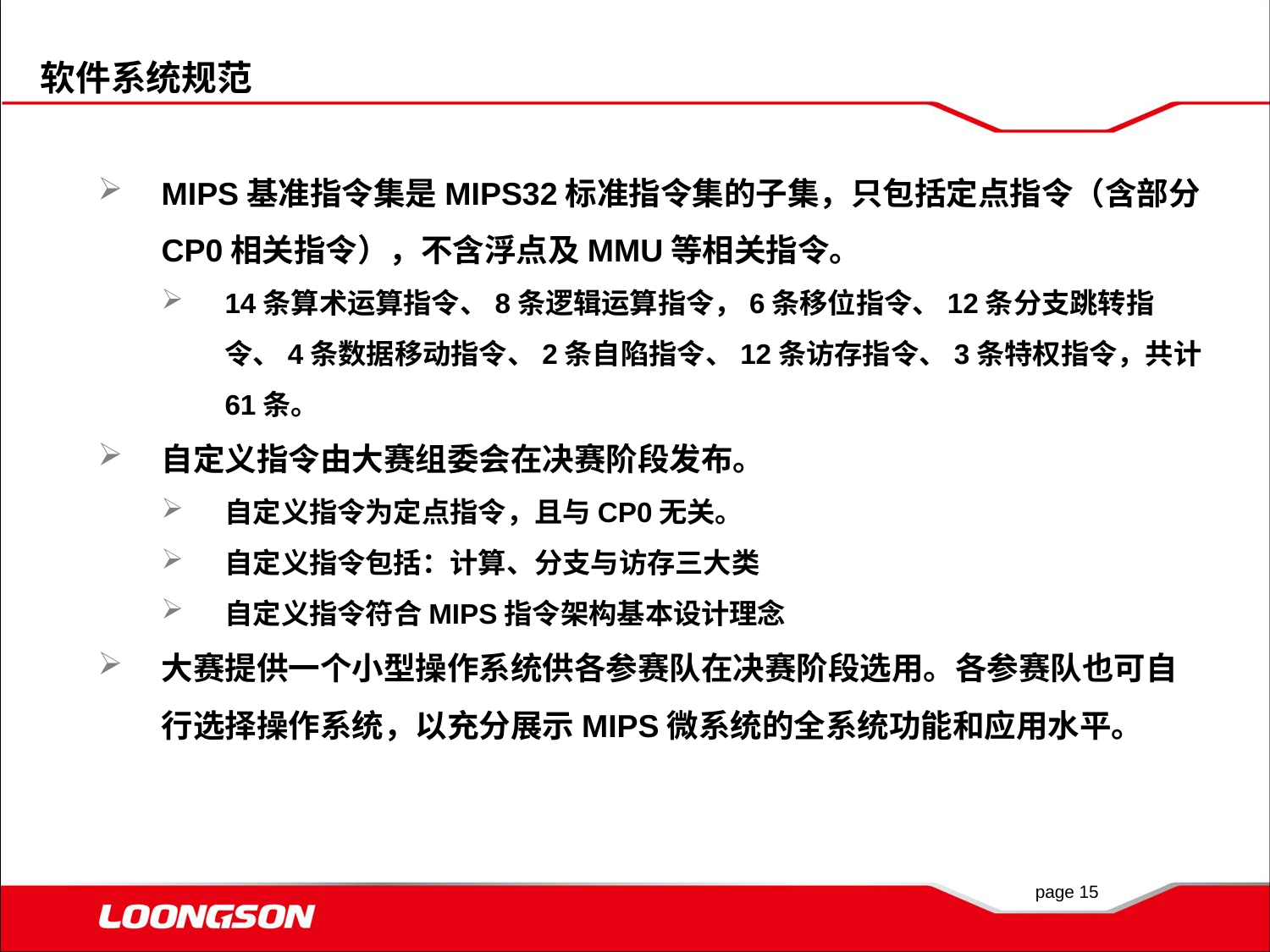

软件系统规范
MIPS基准指令集是MIPS32标准指令集的子集，只包括定点指令（含部分CP0相关指令），不含浮点及MMU等相关指令。
14条算术运算指令、8条逻辑运算指令，6条移位指令、12条分支跳转指令、4条数据移动指令、2条自陷指令、12条访存指令、3条特权指令，共计61条。
自定义指令由大赛组委会在决赛阶段发布。
自定义指令为定点指令，且与CP0无关。
自定义指令包括：计算、分支与访存三大类
自定义指令符合MIPS指令架构基本设计理念
大赛提供一个小型操作系统供各参赛队在决赛阶段选用。各参赛队也可自行选择操作系统，以充分展示MIPS微系统的全系统功能和应用水平。
page 15